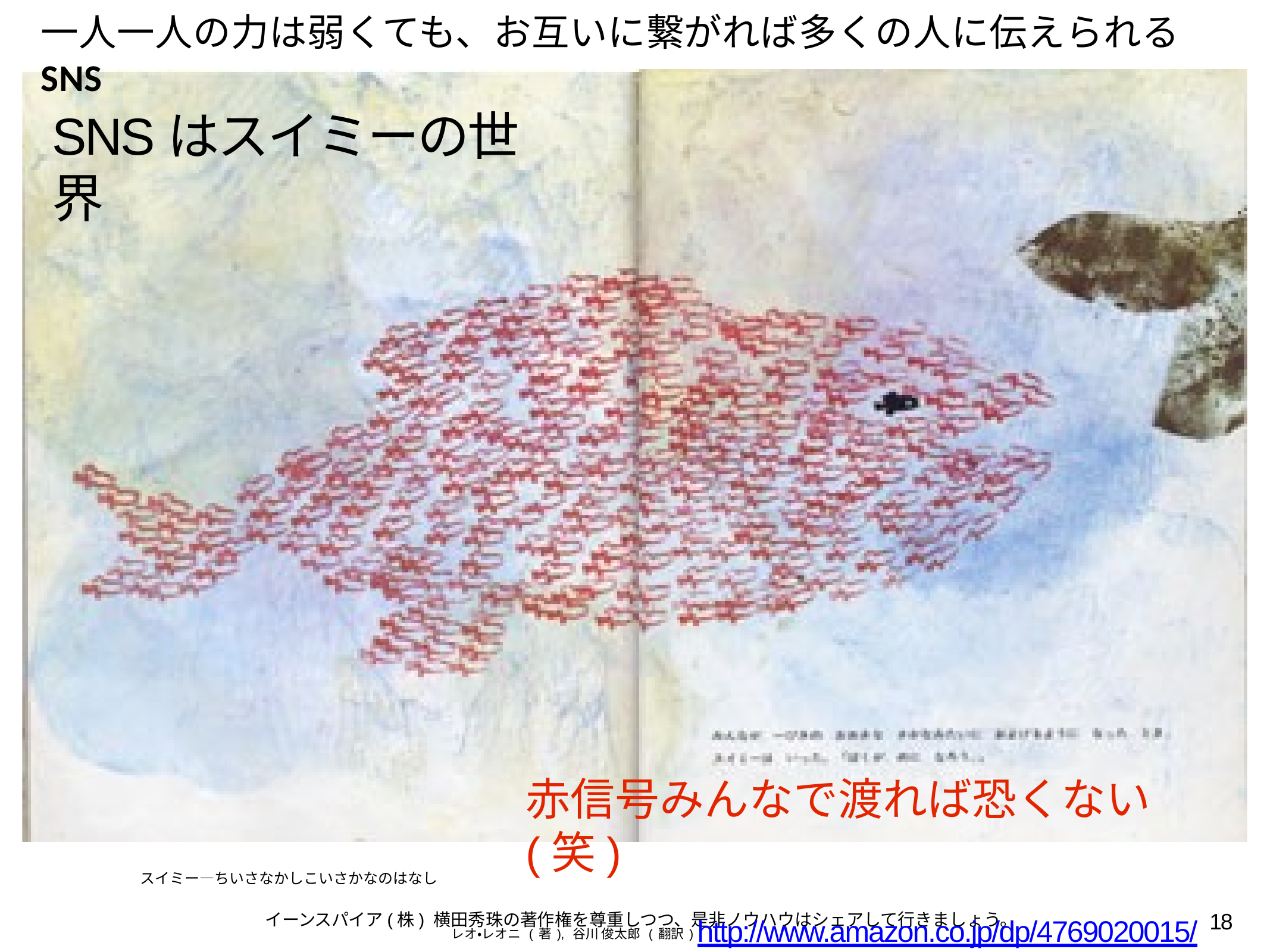

一人一人の力は弱くても、お互いに繋がれば多くの人に伝えられるSNS

# SNSはスイミーの世界
赤信号みんなで渡れば恐くない(笑)
レオ・レオニ (著), 谷川 俊太郎 (翻訳) http://www.amazon.co.jp/dp/4769020015/
スイミー―ちいさなかしこいさかなのはなし
18
イーンスパイア(株) 横田秀珠の著作権を尊重しつつ、是非ノウハウはシェアして行きましょう。